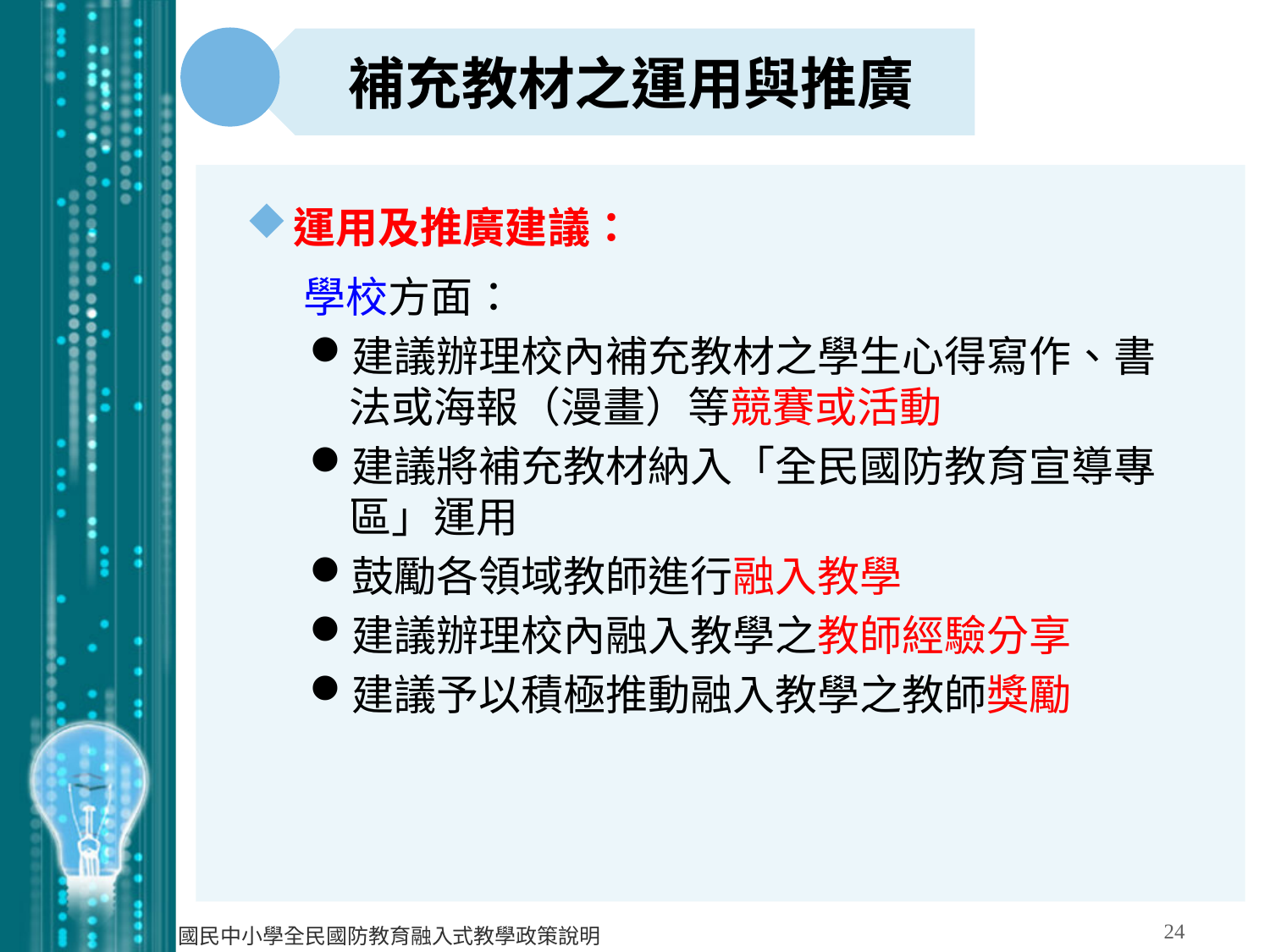

補充教材之運用與推廣
運用及推廣建議：
     學校方面：
建議辦理校內補充教材之學生心得寫作、書法或海報（漫畫）等競賽或活動
建議將補充教材納入「全民國防教育宣導專區」運用
鼓勵各領域教師進行融入教學
建議辦理校內融入教學之教師經驗分享
建議予以積極推動融入教學之教師獎勵

24
國民中小學全民國防教育融入式教學政策說明